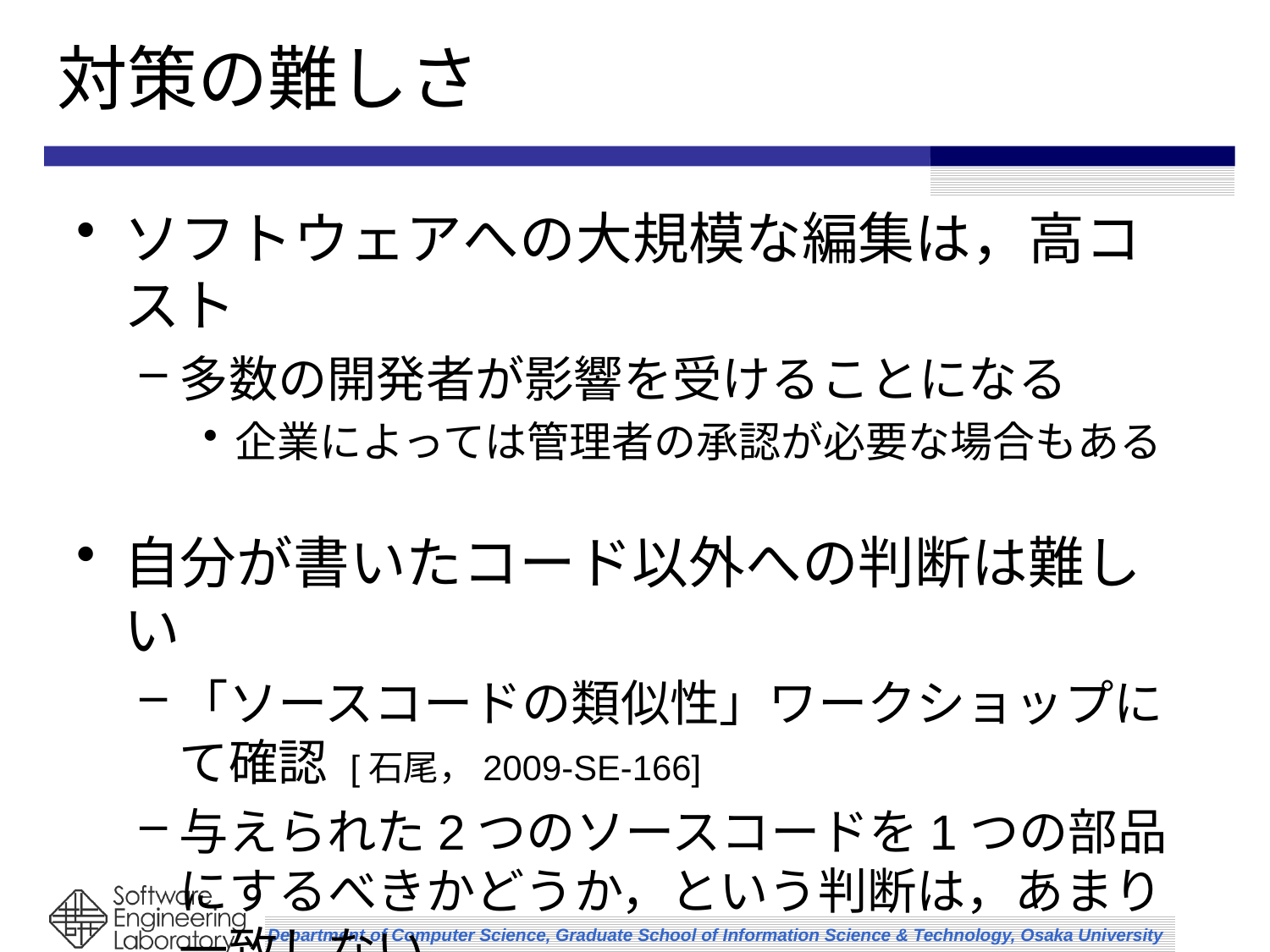

# 対策の難しさ
ソフトウェアへの大規模な編集は，高コスト
多数の開発者が影響を受けることになる
企業によっては管理者の承認が必要な場合もある

自分が書いたコード以外への判断は難しい
「ソースコードの類似性」ワークショップにて確認 [石尾，2009-SE-166]
与えられた2つのソースコードを1つの部品にするべきかどうか，という判断は，あまり一致しない
同時変更回数や，他のソースコードの状況など，参加者は様々な情報を要求した